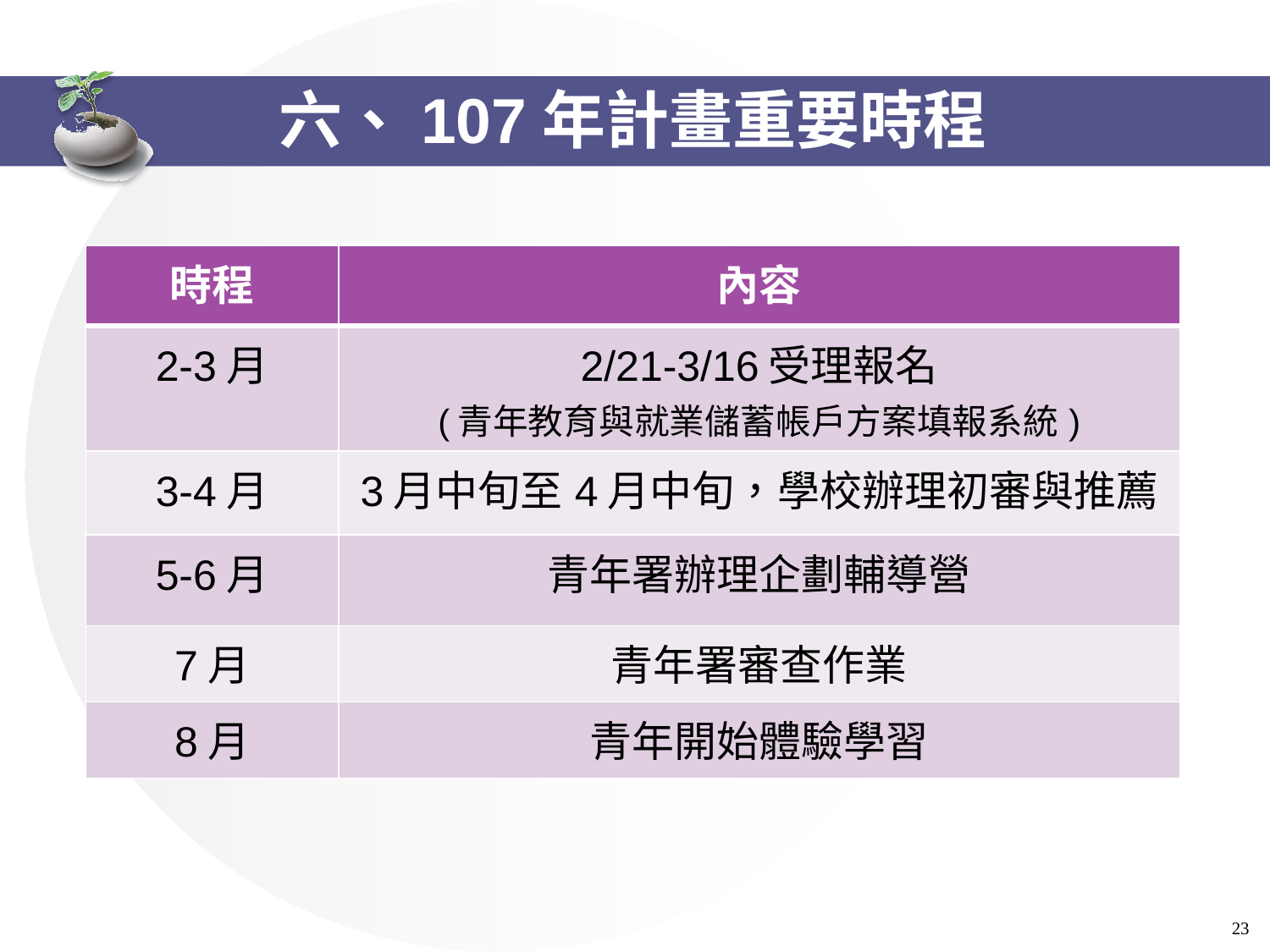

# 六、107年計畫重要時程

| 時程 | 內容 |
| --- | --- |
| 2-3月 | 2/21-3/16受理報名 (青年教育與就業儲蓄帳戶方案填報系統) |
| 3-4月 | 3月中旬至4月中旬，學校辦理初審與推薦 |
| 5-6月 | 青年署辦理企劃輔導營 |
| 7月 | 青年署審查作業 |
| 8月 | 青年開始體驗學習 |
              23